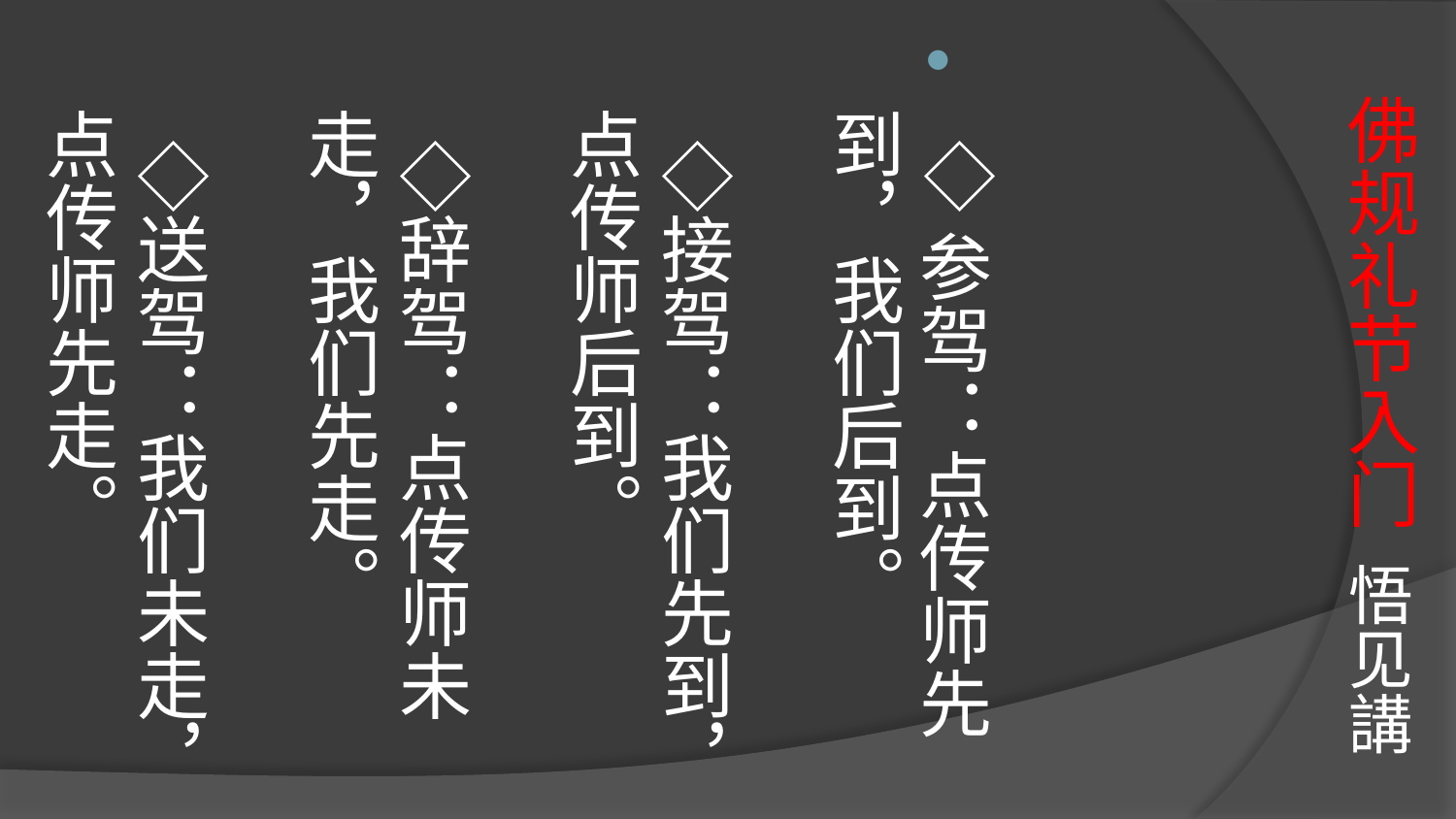

# 佛规礼节入门  悟见講
  ◇参驾：点传师先到，我们后到。
  ◇接驾：我们先到，点传师后到。
  ◇辞驾：点传师未走，我们先走。
  ◇送驾：我们未走，点传师先走。